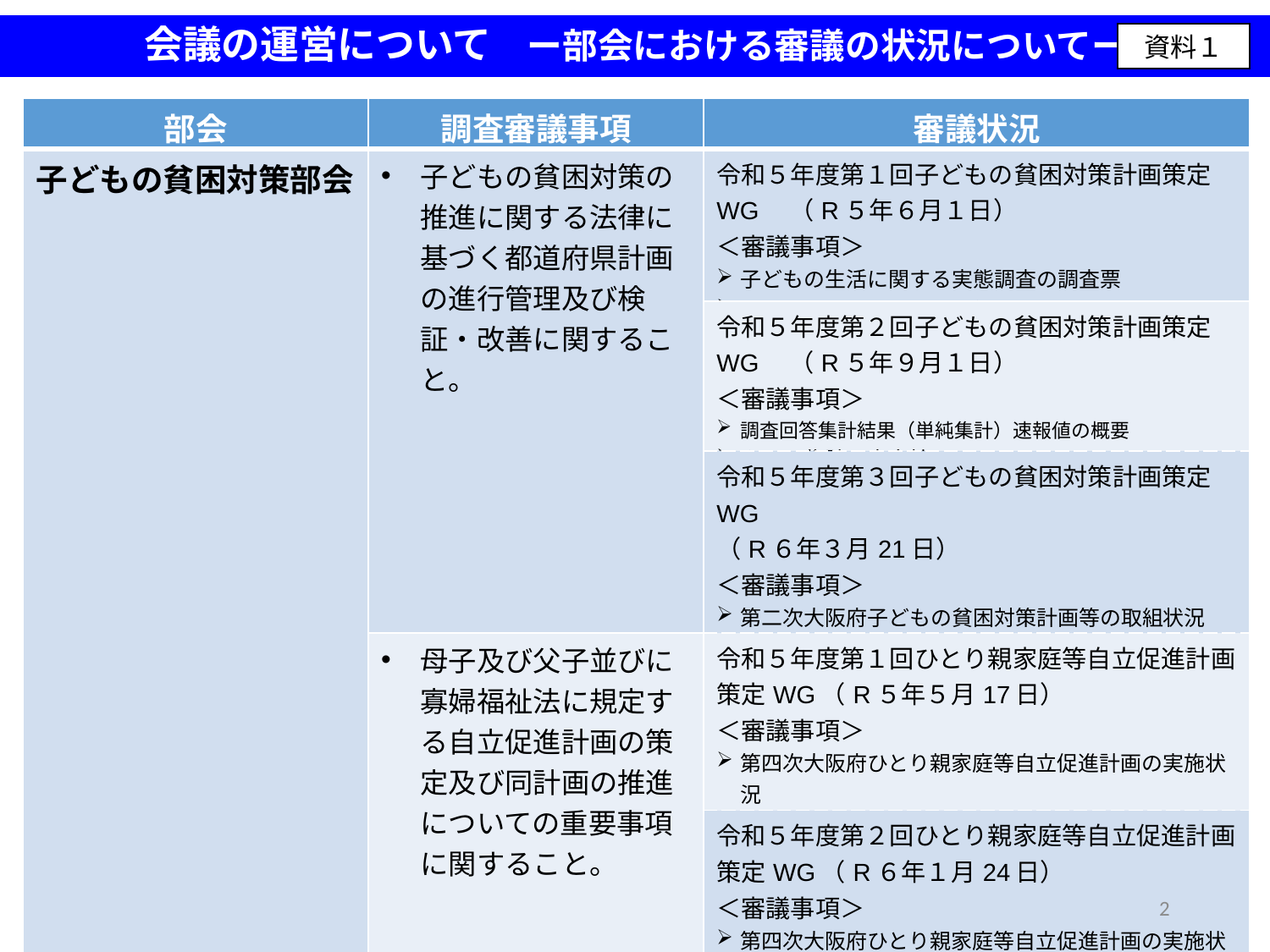

会議の運営について　ー部会における審議の状況についてー
資料１
| 部会 | 調査審議事項 | 審議状況 |
| --- | --- | --- |
| 子どもの貧困対策部会 | 子どもの貧困対策の推進に関する法律に基づく都道府県計画の進行管理及び検証・改善に関すること。 | 令和５年度第１回子どもの貧困対策計画策定WG　（R５年６月１日） ＜審議事項＞ 子どもの生活に関する実態調査の調査票 子どもの生活に関する実態調査のスケジュール |
|  |  | 令和５年度第２回子どもの貧困対策計画策定WG　（R５年９月１日） ＜審議事項＞ 調査回答集計結果（単純集計）速報値の概要 クロス集計の方向性 |
|  |  | 令和５年度第３回子どもの貧困対策計画策定WG　 （R６年３月21日） ＜審議事項＞ 第二次大阪府子どもの貧困対策計画等の取組状況 子どもの生活に関する実態調査 |
|  | 母子及び父子並びに寡婦福祉法に規定する自立促進計画の策定及び同計画の推進についての重要事項に関すること。 | 令和５年度第１回ひとり親家庭等自立促進計画策定WG（R５年５月17日） ＜審議事項＞ 第四次大阪府ひとり親家庭等自立促進計画の実施状況 アンケート調査の実施 |
|  |  | 令和５年度第２回ひとり親家庭等自立促進計画策定WG（R６年１月24日） ＜審議事項＞ 第四次大阪府ひとり親家庭等自立促進計画の実施状況 アンケート調査の分析 第五次大阪府ひとり親家庭等自立促進計画構成素案 |
2